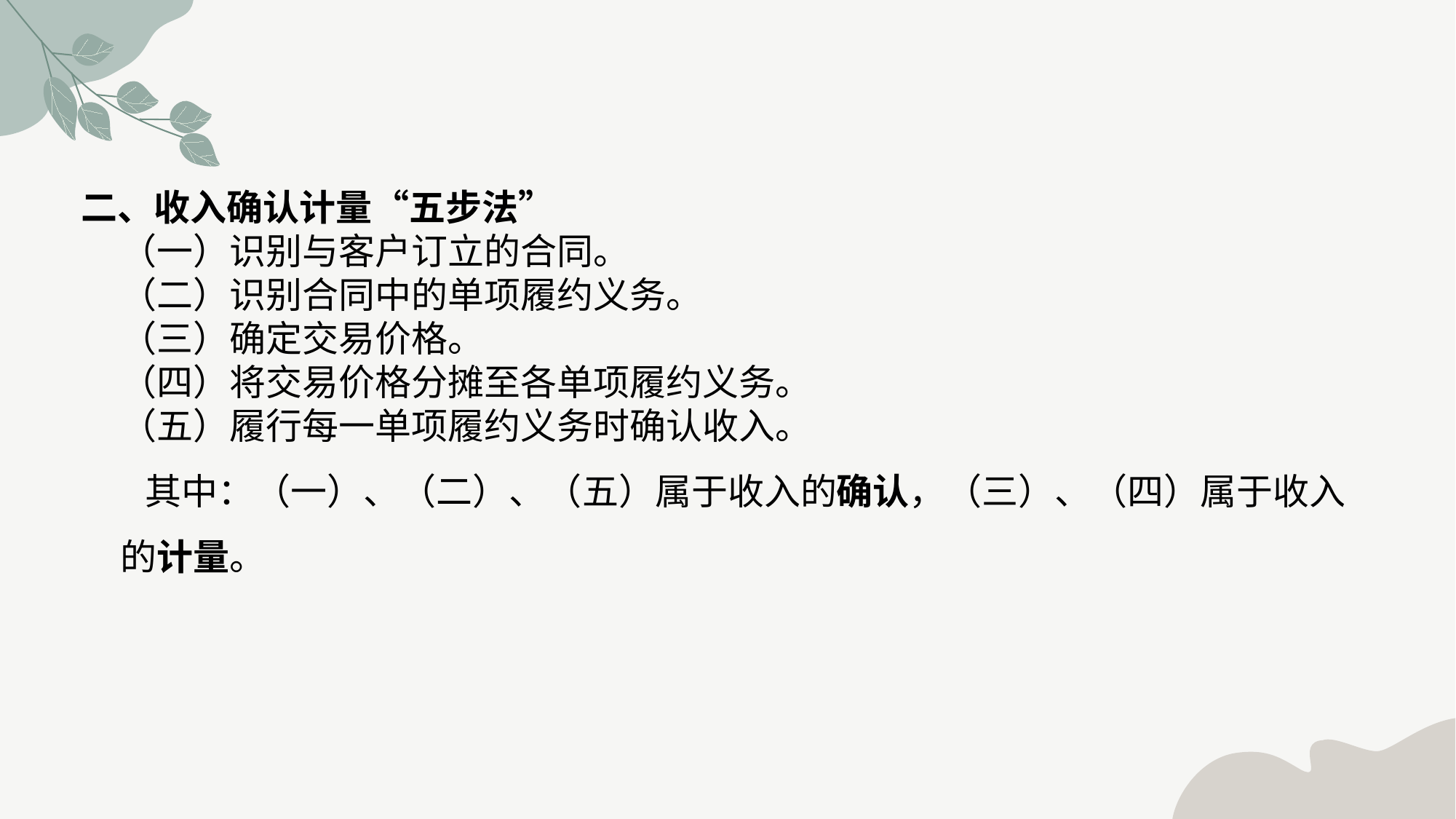

二、收入确认计量“五步法”
（一）识别与客户订立的合同。（二）识别合同中的单项履约义务。（三）确定交易价格。（四）将交易价格分摊至各单项履约义务。（五）履行每一单项履约义务时确认收入。  其中：（一）、（二）、（五）属于收入的确认，（三）、（四）属于收入的计量。